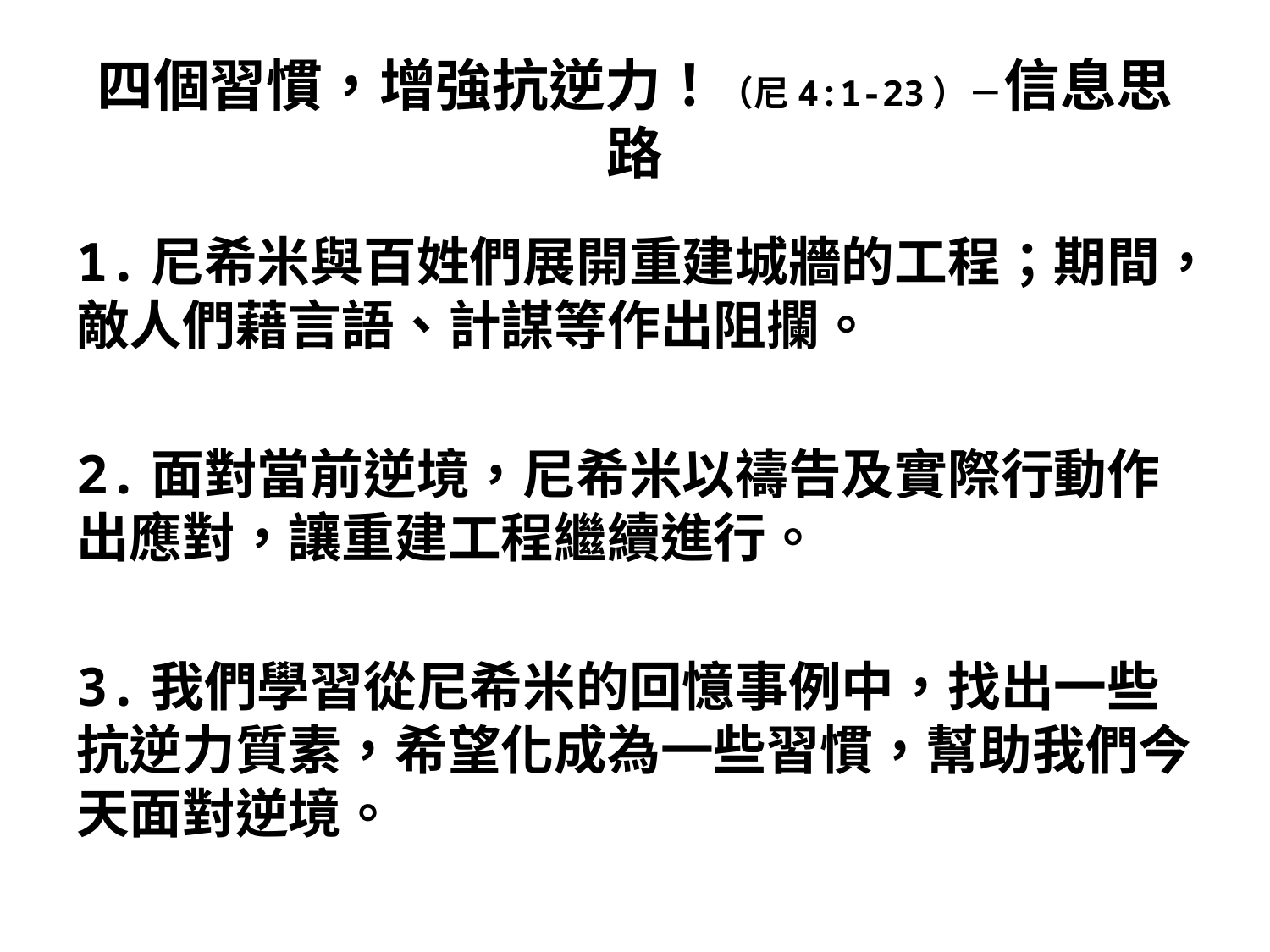

# 四個習慣，增強抗逆力！（尼4:1-23）－信息思路
1.尼希米與百姓們展開重建城牆的工程；期間，敵人們藉言語、計謀等作出阻攔。

2.面對當前逆境，尼希米以禱告及實際行動作出應對，讓重建工程繼續進行。

3.我們學習從尼希米的回憶事例中，找出一些抗逆力質素，希望化成為一些習慣，幫助我們今天面對逆境。